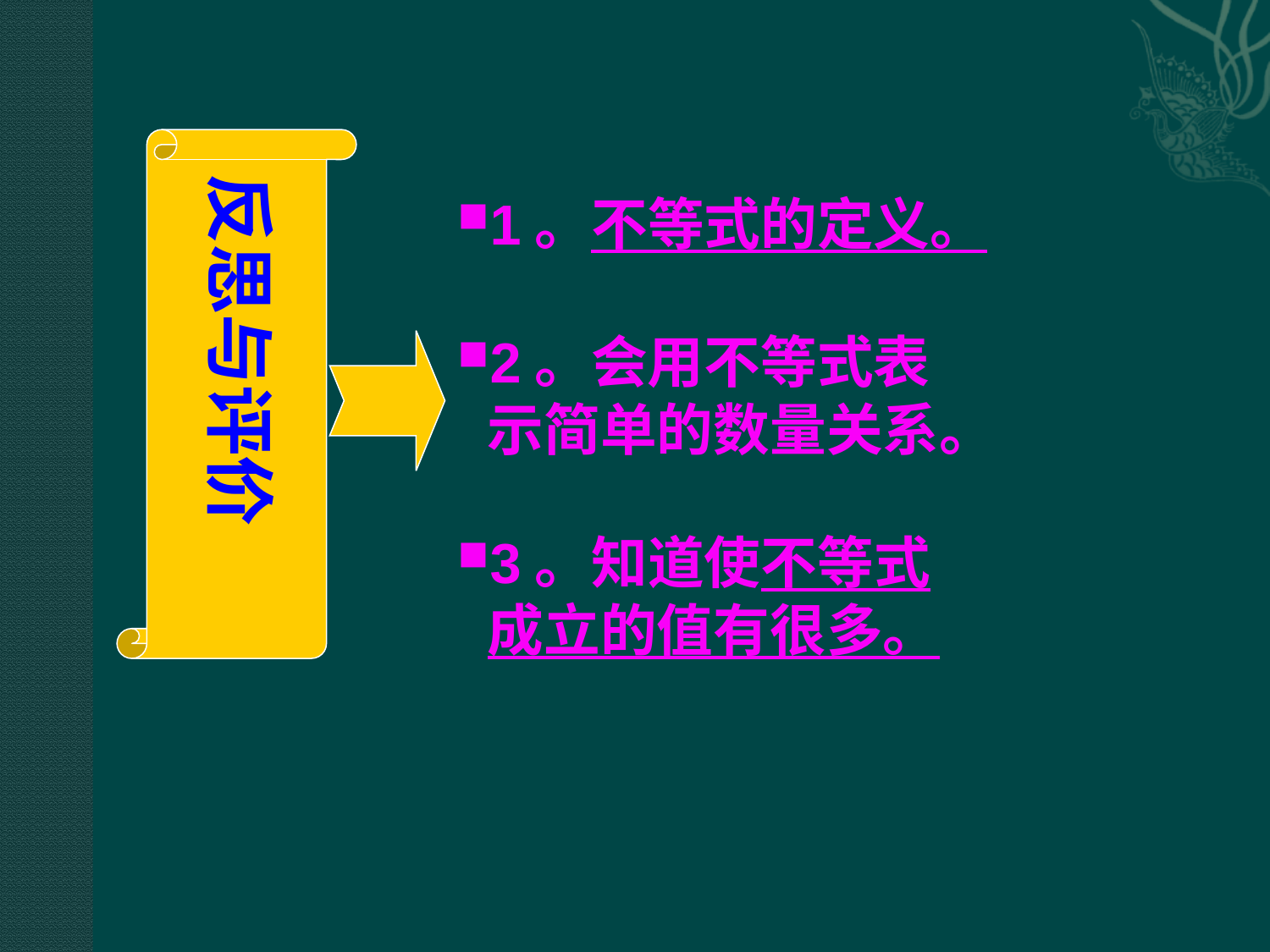

反思与评价

1。不等式的定义。
2。会用不等式表  示简单的数量关系。
3。知道使不等式成立的值有很多。